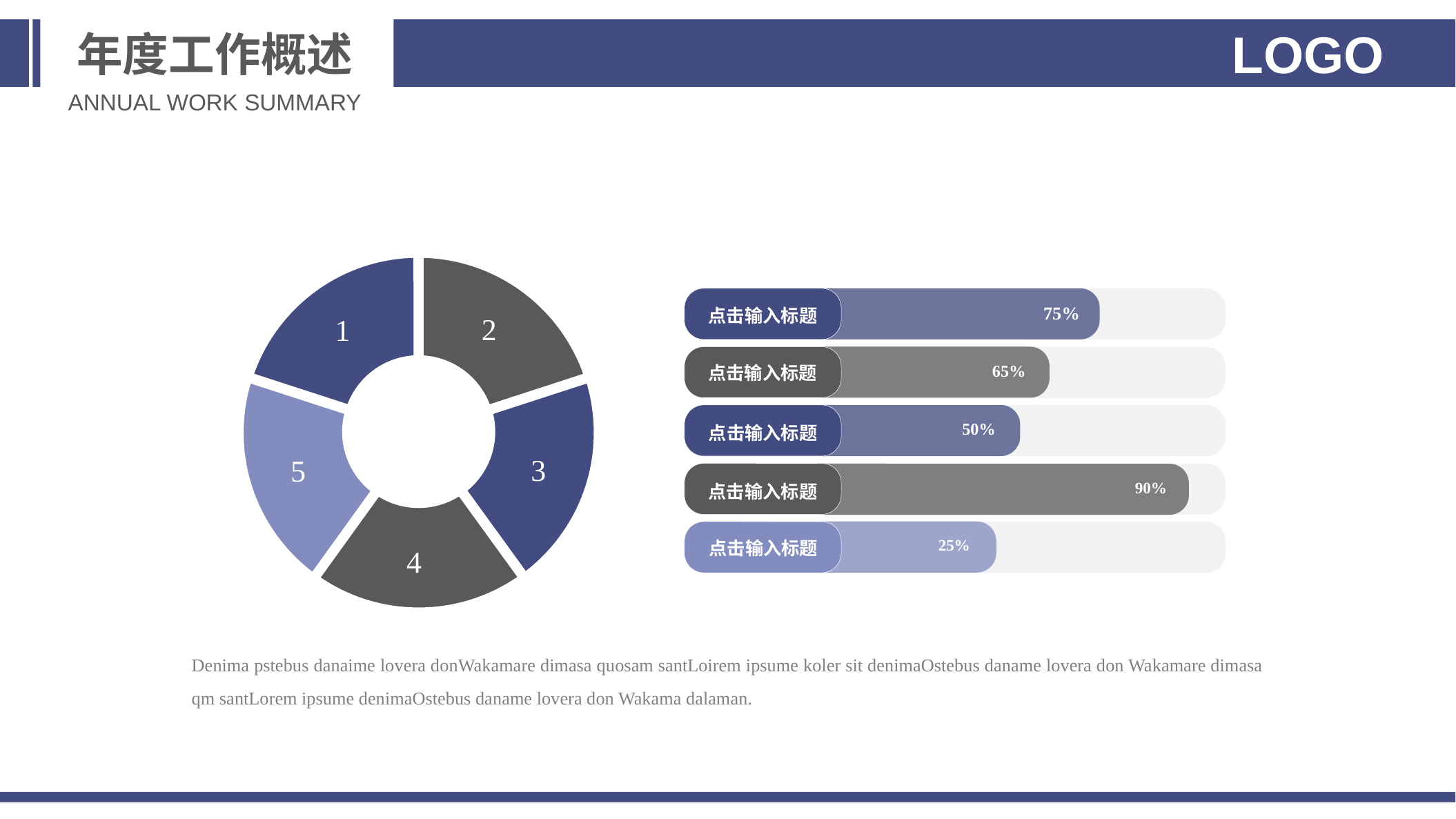

年度工作概述
LOGO
ANNUAL WORK SUMMARY

1

2

点击输入标题

点击输入标题

点击输入标题

点击输入标题

点击输入标题

75%

65%

5

3

50%

90%

4

25%
Denima pstebus danaime lovera donWakamare dimasa quosam santLoirem ipsume koler sit denimaOstebus daname lovera don Wakamare dimasa qm santLorem ipsume denimaOstebus daname lovera don Wakama dalaman.